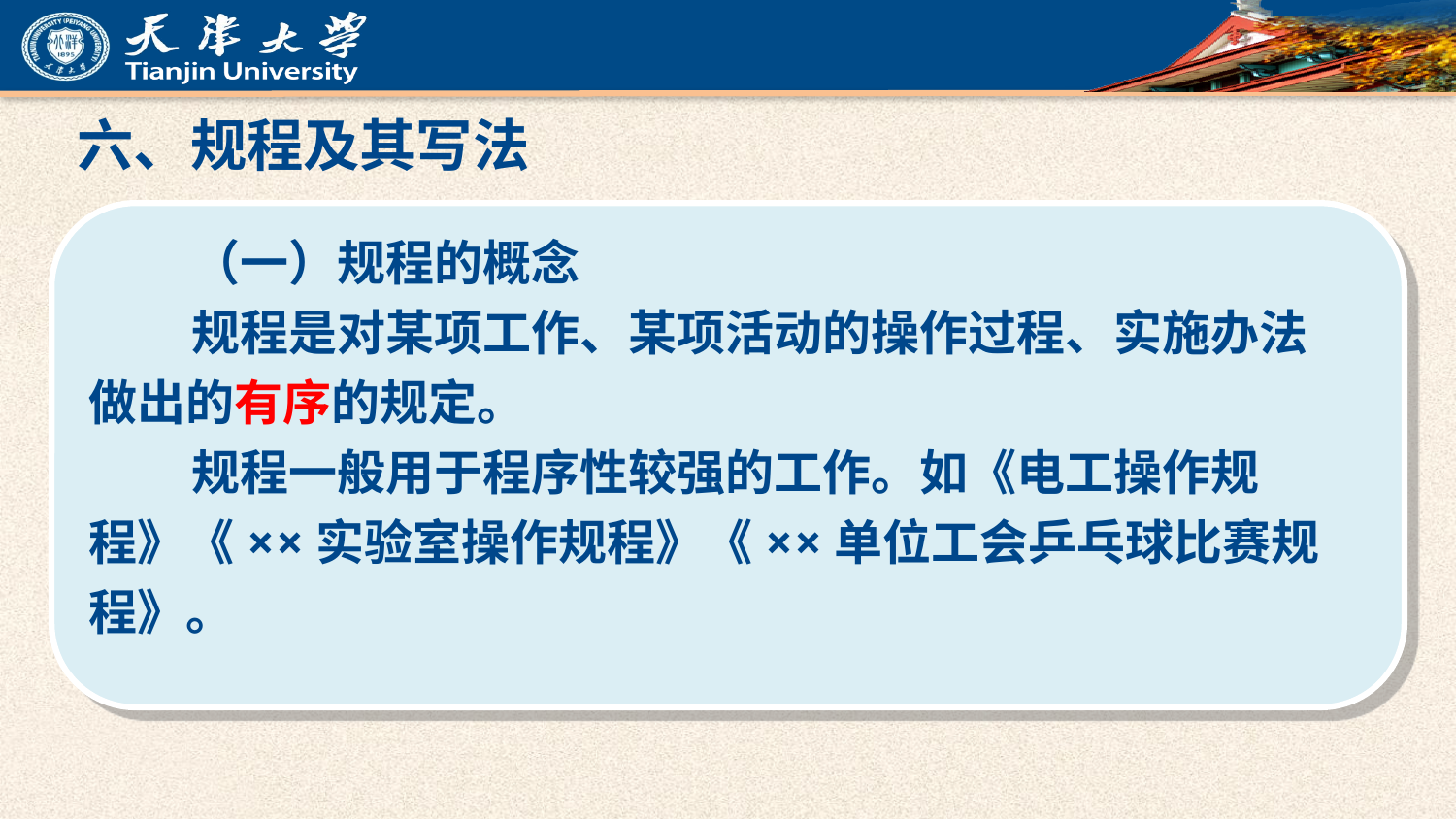

六、规程及其写法

（一）规程的概念
规程是对某项工作、某项活动的操作过程、实施办法做出的有序的规定。
规程一般用于程序性较强的工作。如《电工操作规程》《××实验室操作规程》《××单位工会乒乓球比赛规程》。